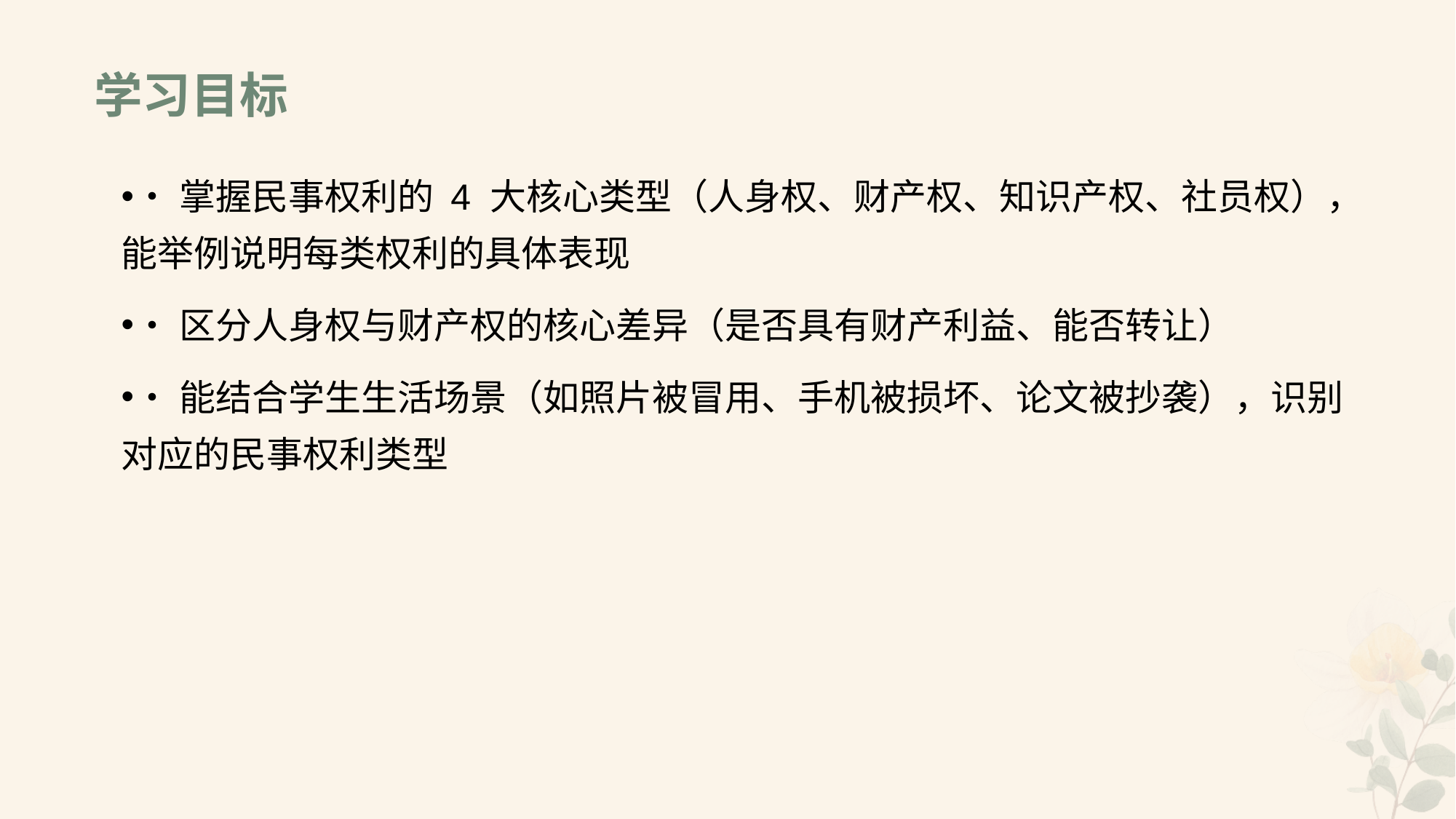

# 学习目标
•掌握民事权利的 4 大核心类型（人身权、财产权、知识产权、社员权），能举例说明每类权利的具体表现
•区分人身权与财产权的核心差异（是否具有财产利益、能否转让）
•能结合学生生活场景（如照片被冒用、手机被损坏、论文被抄袭），识别对应的民事权利类型